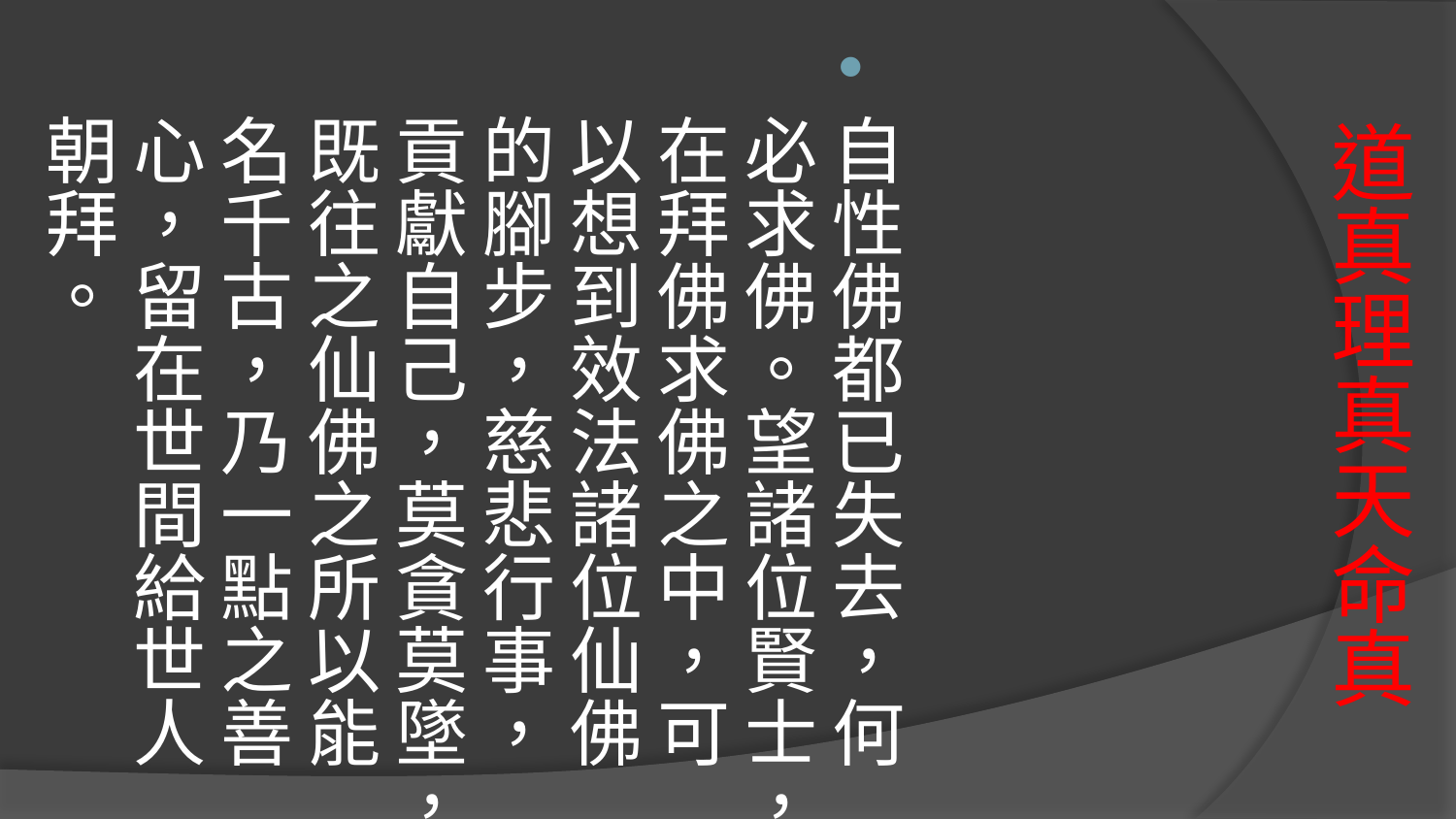

自性佛都已失去，何必求佛。望諸位賢士，在拜佛求佛之中，可以想到效法諸位仙佛的腳步，慈悲行事，貢獻自己，莫貪莫墜，既往之仙佛之所以能名千古，乃一點之善心，留在世間給世人朝拜。
# 道真理真天命真